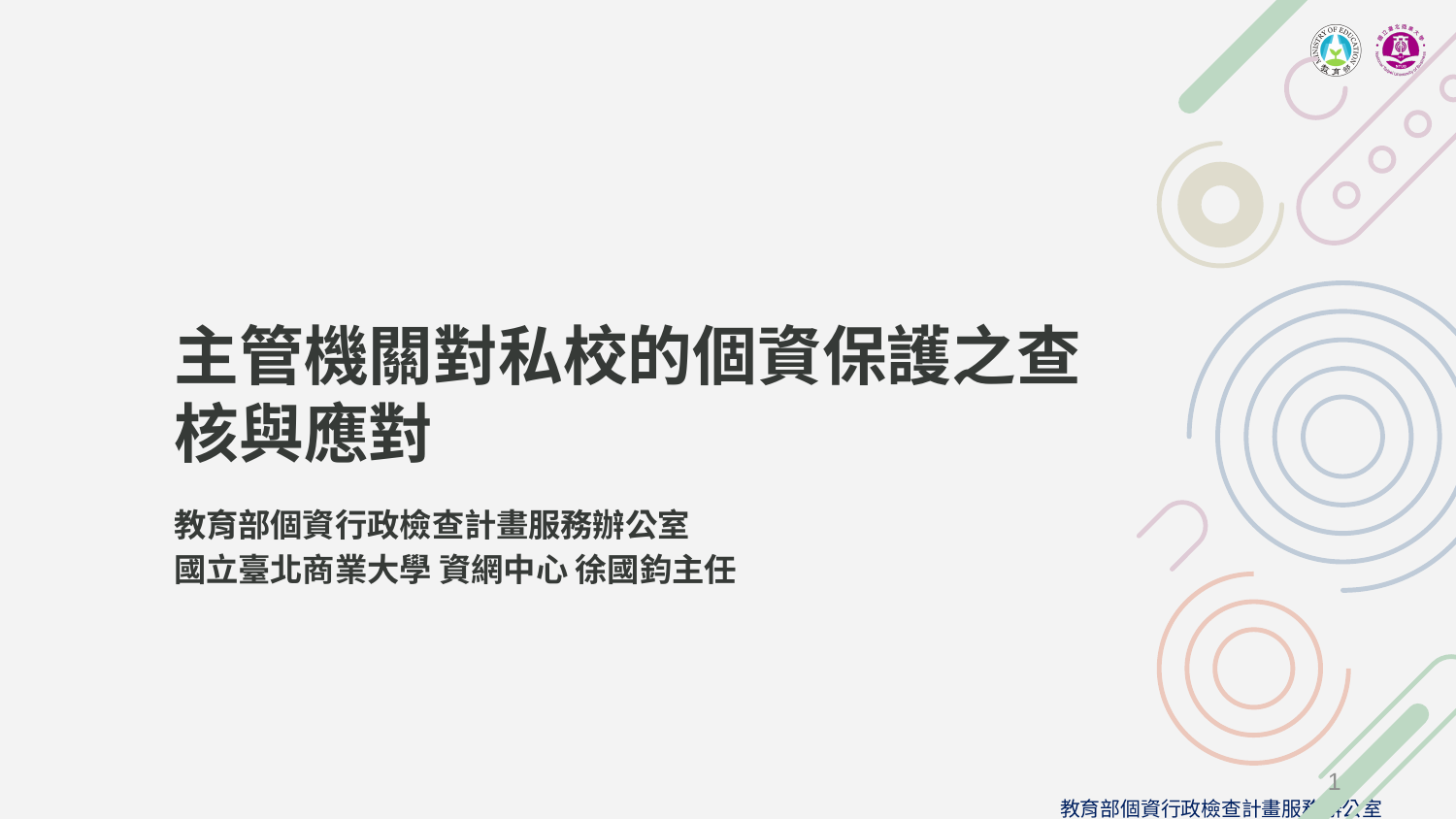

# 主管機關對私校的個資保護之查核與應對
教育部個資行政檢查計畫服務辦公室
國立臺北商業大學 資網中心 徐國鈞主任
1